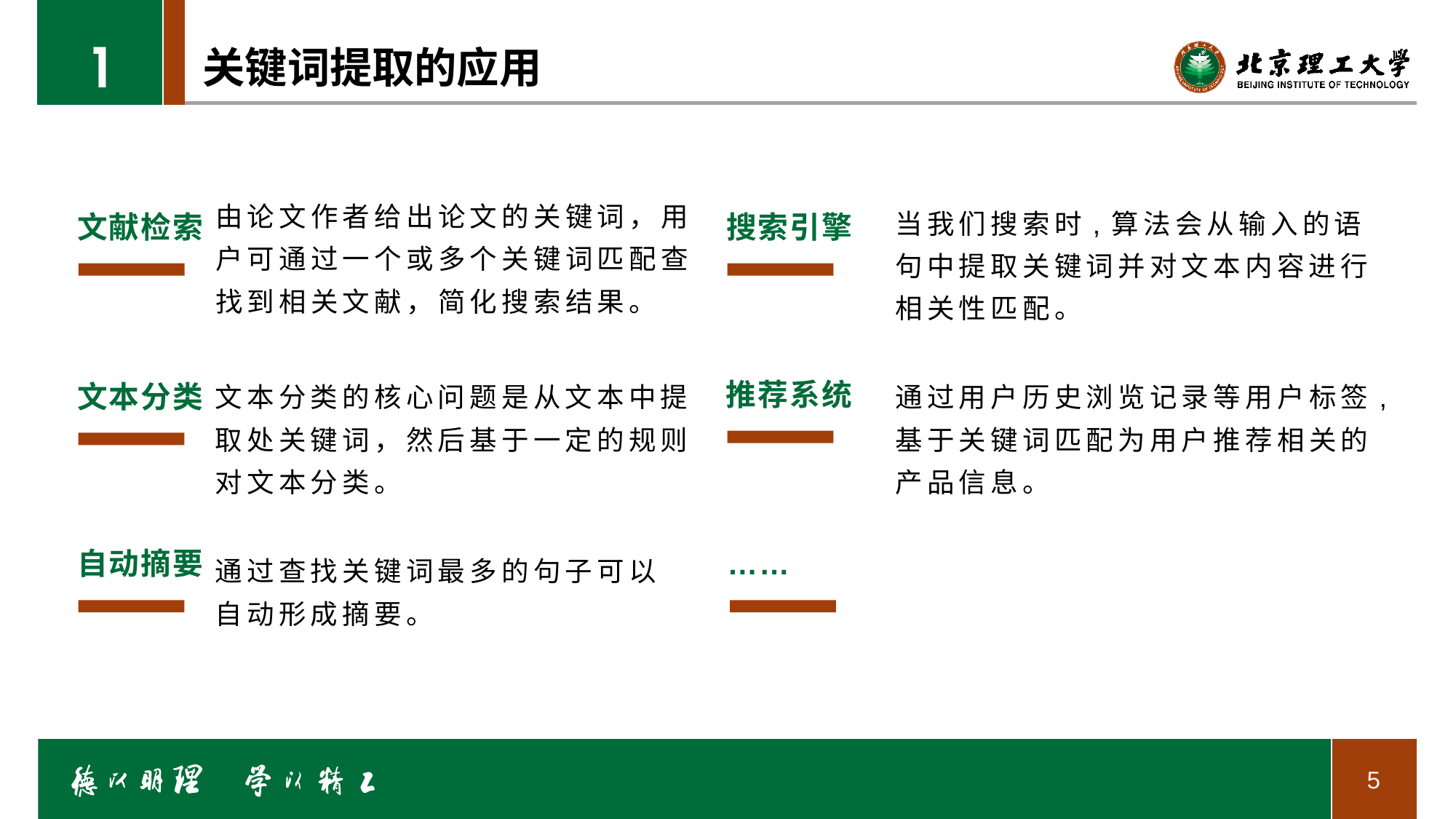

1
# 关键词提取的应用
由论文作者给出论文的关键词，用户可通过一个或多个关键词匹配查找到相关文献，简化搜索结果。
当我们搜索时,算法会从输入的语句中提取关键词并对文本内容进行相关性匹配。
文献检索

搜索引擎

推荐系统

文本分类的核心问题是从文本中提取处关键词，然后基于一定的规则对文本分类。
通过用户历史浏览记录等用户标签,基于关键词匹配为用户推荐相关的产品信息。
文本分类

自动摘要

……

通过查找关键词最多的句子可以自动形成摘要。